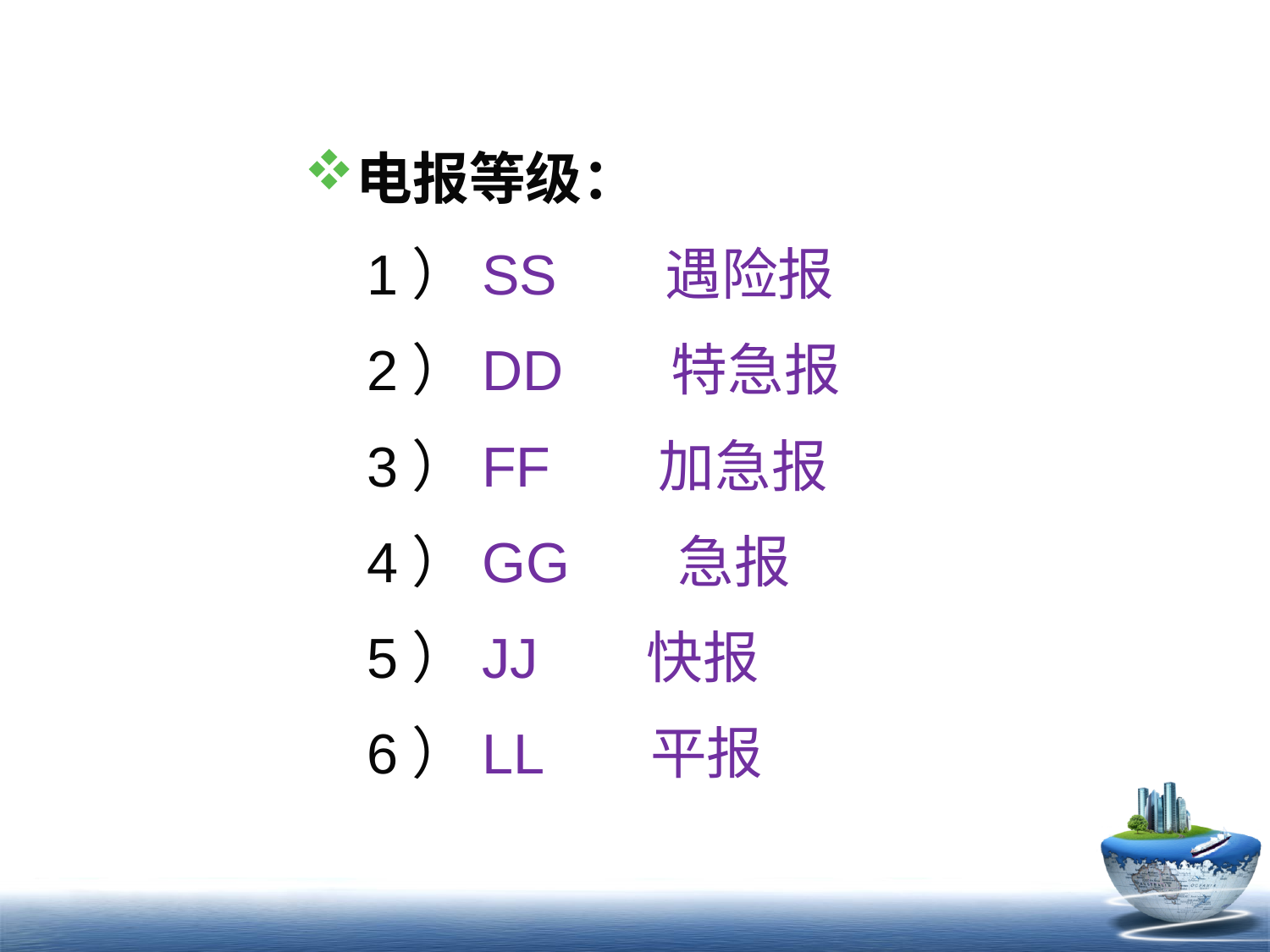

电报等级：
    1）SS      遇险报
    2）DD      特急报
    3）FF      加急报
    4）GG      急报
    5）JJ      快报
    6）LL      平报